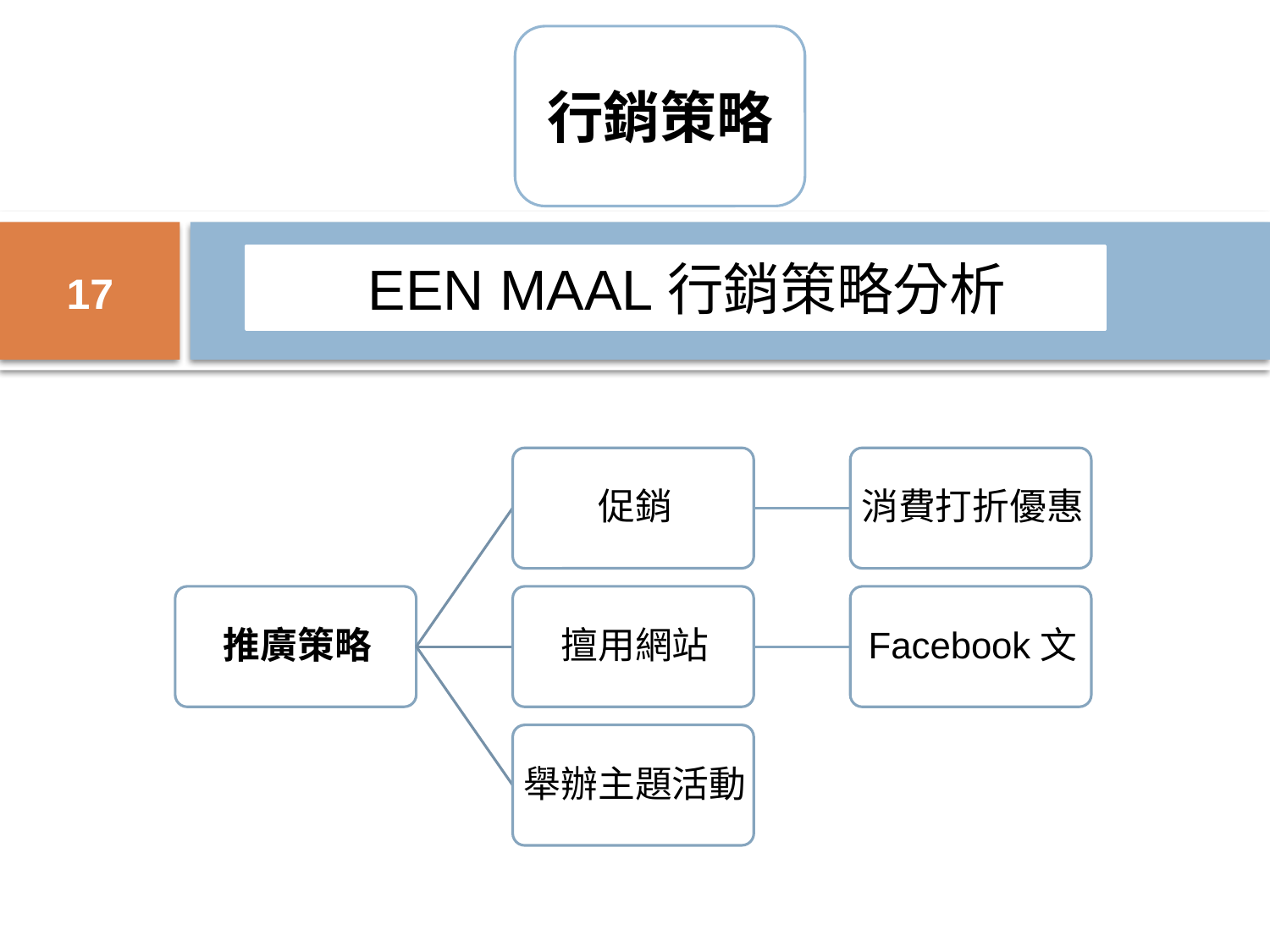

行銷策略
17
       EEN MAAL行銷策略分析
推廣策略

促銷

消費打折優惠

擅用網站

Facebook文

舉辦主題活動